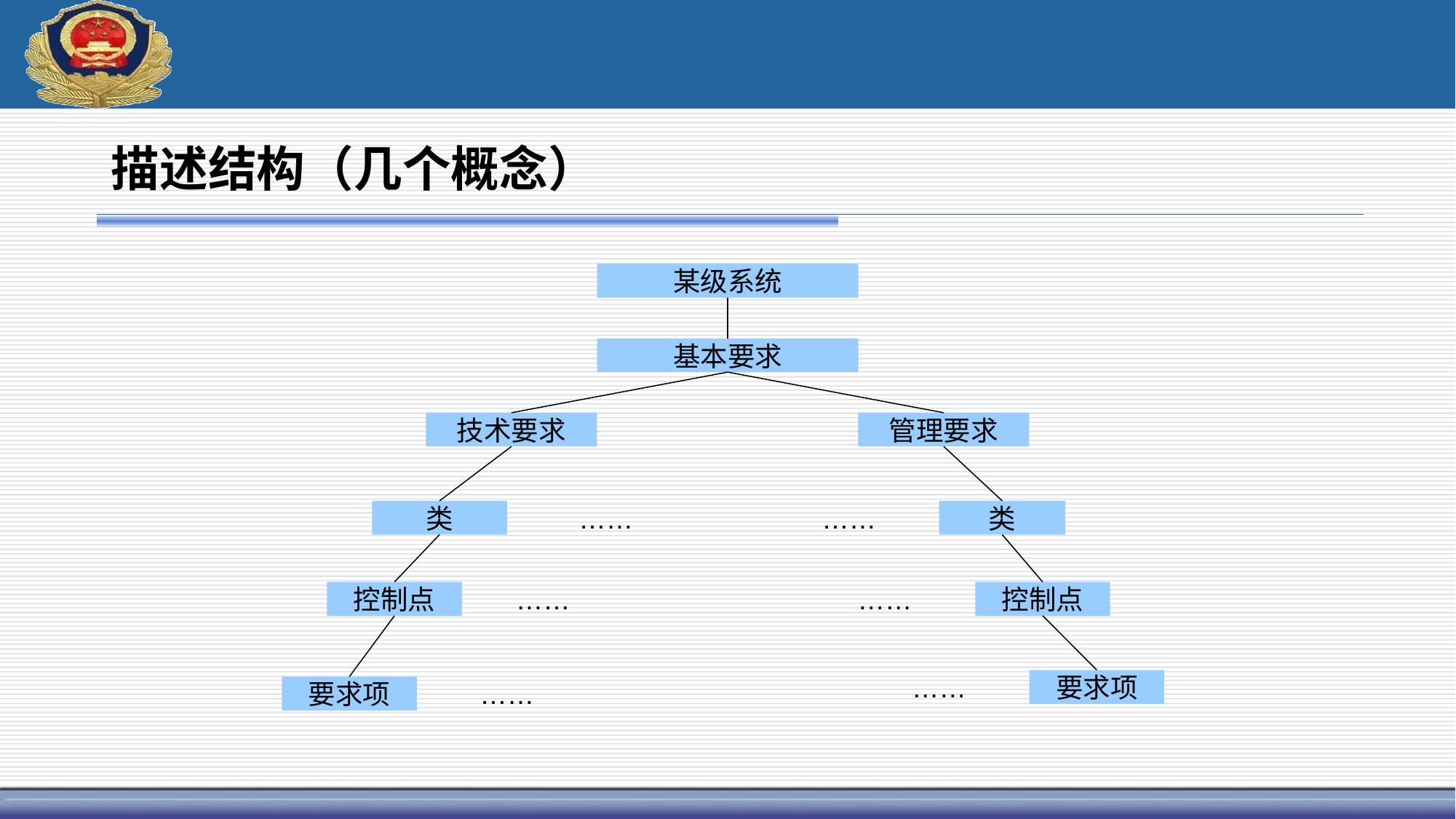

# 描述结构（几个概念）
某级系统
基本要求
技术要求
管理要求
类
……
……
类
控制点
……
……
控制点
……
要求项
要求项
……
35